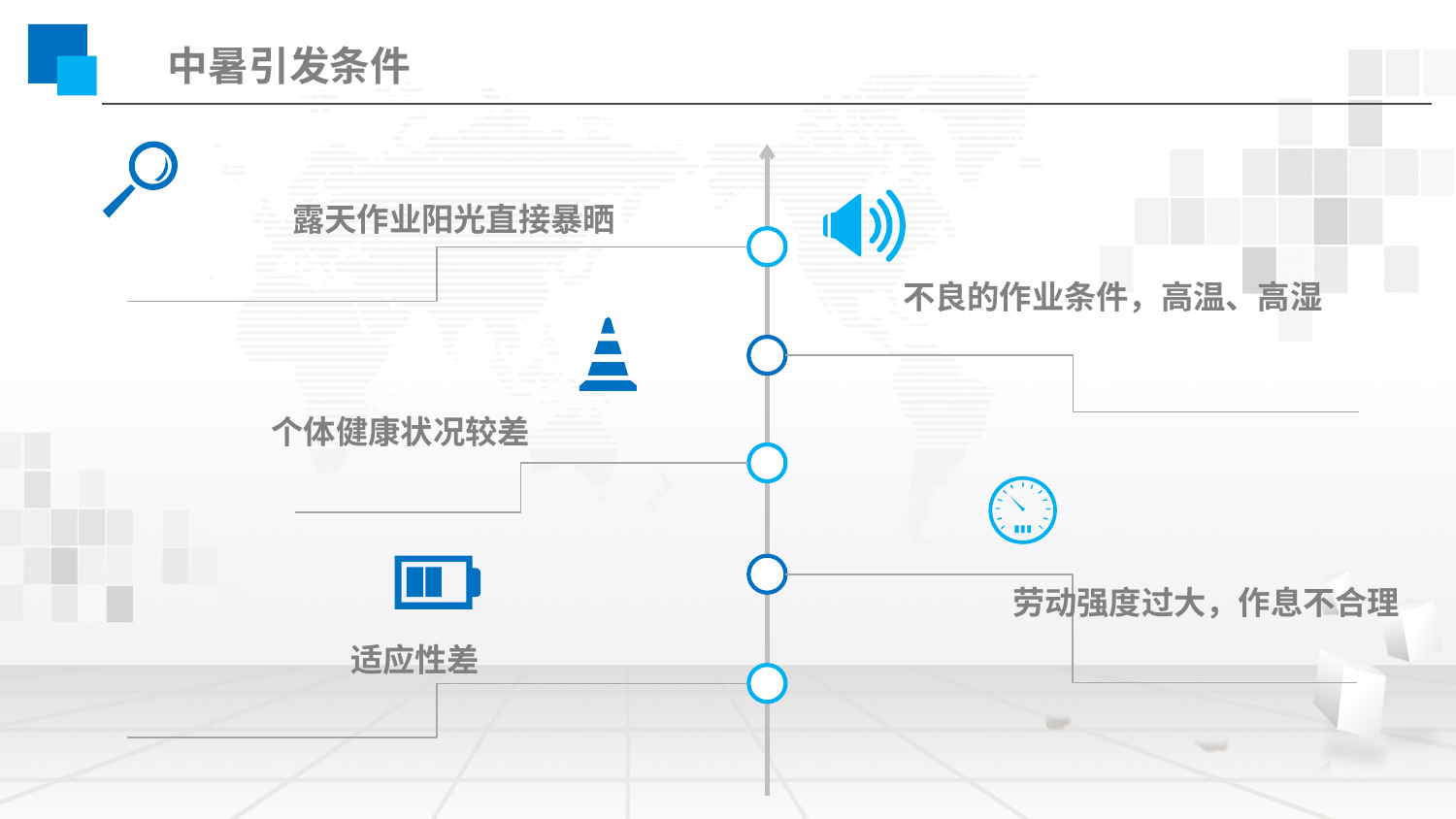

中暑引发条件

露天作业阳光直接暴晒

不良的作业条件，高温、高湿

个体健康状况较差

劳动强度过大，作息不合理

适应性差